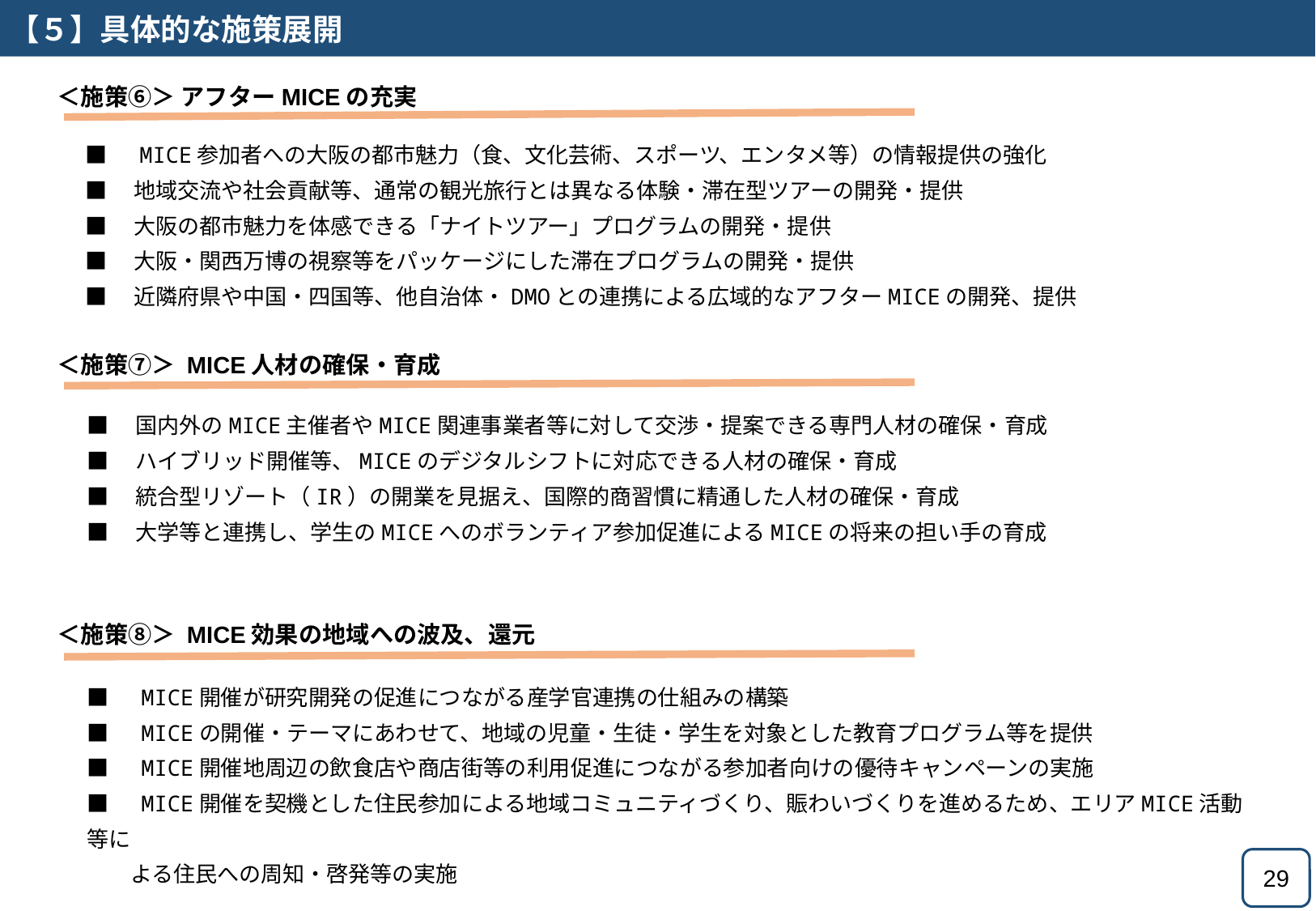

【５】具体的な施策展開
＜施策⑥＞ アフターMICEの充実
■　MICE参加者への大阪の都市魅力（食、文化芸術、スポーツ、エンタメ等）の情報提供の強化
■　地域交流や社会貢献等、通常の観光旅行とは異なる体験・滞在型ツアーの開発・提供
■　大阪の都市魅力を体感できる「ナイトツアー」プログラムの開発・提供
■　大阪・関西万博の視察等をパッケージにした滞在プログラムの開発・提供
■　近隣府県や中国・四国等、他自治体・DMOとの連携による広域的なアフターMICEの開発、提供
＜施策⑦＞ MICE人材の確保・育成
■　国内外のMICE主催者やMICE関連事業者等に対して交渉・提案できる専門人材の確保・育成
■　ハイブリッド開催等、MICEのデジタルシフトに対応できる人材の確保・育成
■　統合型リゾート（IR）の開業を見据え、国際的商習慣に精通した人材の確保・育成
■　大学等と連携し、学生のMICEへのボランティア参加促進によるMICEの将来の担い手の育成
＜施策⑧＞ MICE効果の地域への波及、還元
■　MICE開催が研究開発の促進につながる産学官連携の仕組みの構築
■　MICEの開催・テーマにあわせて、地域の児童・生徒・学生を対象とした教育プログラム等を提供
■　MICE開催地周辺の飲食店や商店街等の利用促進につながる参加者向けの優待キャンペーンの実施
■　MICE開催を契機とした住民参加による地域コミュニティづくり、賑わいづくりを進めるため、エリアMICE活動等に
　　よる住民への周知・啓発等の実施
29